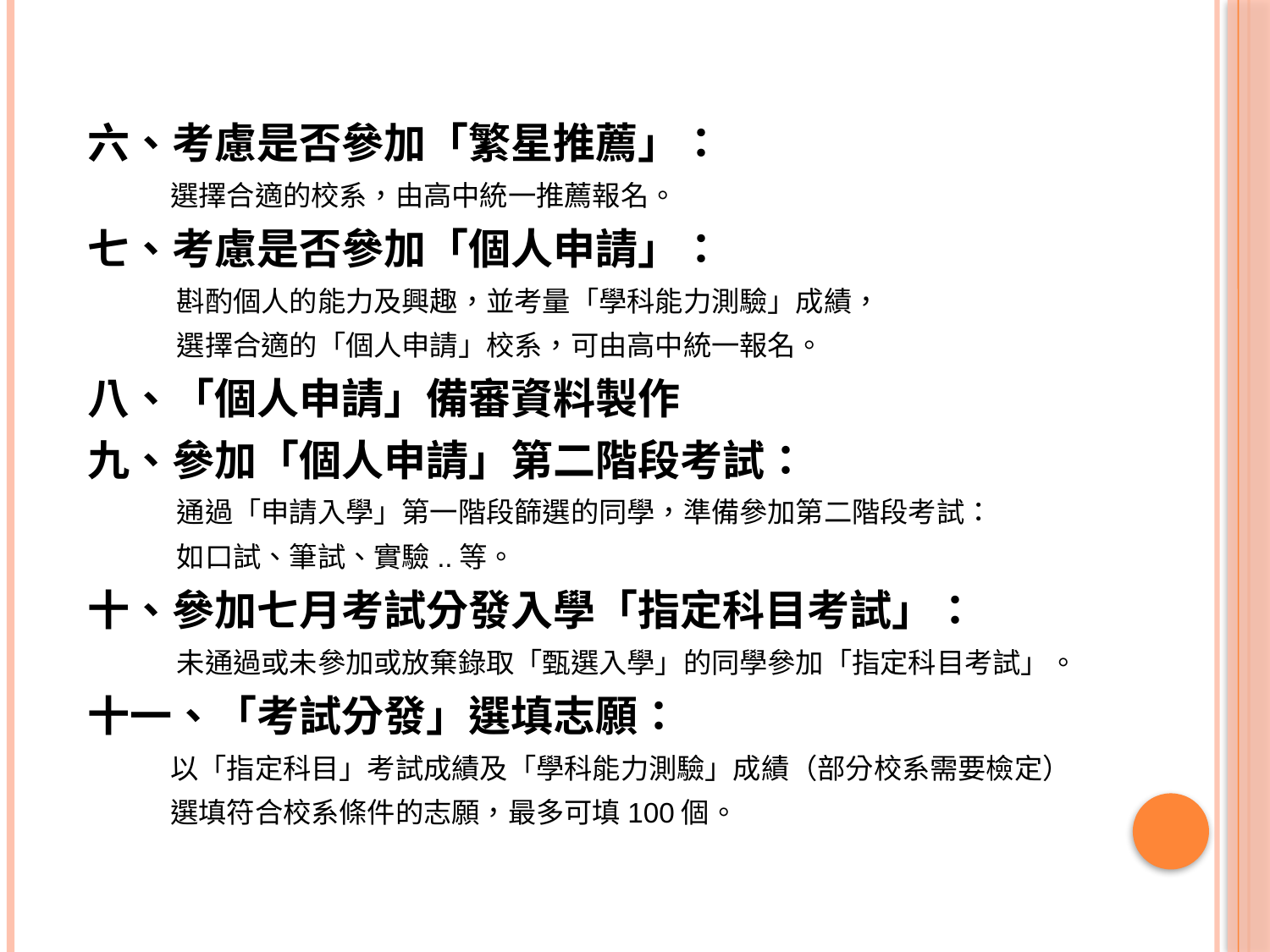

六、考慮是否參加「繁星推薦」：
            選擇合適的校系，由高中統一推薦報名。
七、考慮是否參加「個人申請」：
             斟酌個人的能力及興趣，並考量「學科能力測驗」成績，
             選擇合適的「個人申請」校系，可由高中統一報名。
八、「個人申請」備審資料製作
九、參加「個人申請」第二階段考試：
             通過「申請入學」第一階段篩選的同學，準備參加第二階段考試：
             如口試、筆試、實驗..等。
十、參加七月考試分發入學「指定科目考試」：
             未通過或未參加或放棄錄取「甄選入學」的同學參加「指定科目考試」。
十一、「考試分發」選填志願：
            以「指定科目」考試成績及「學科能力測驗」成績（部分校系需要檢定）
            選填符合校系條件的志願，最多可填100個。